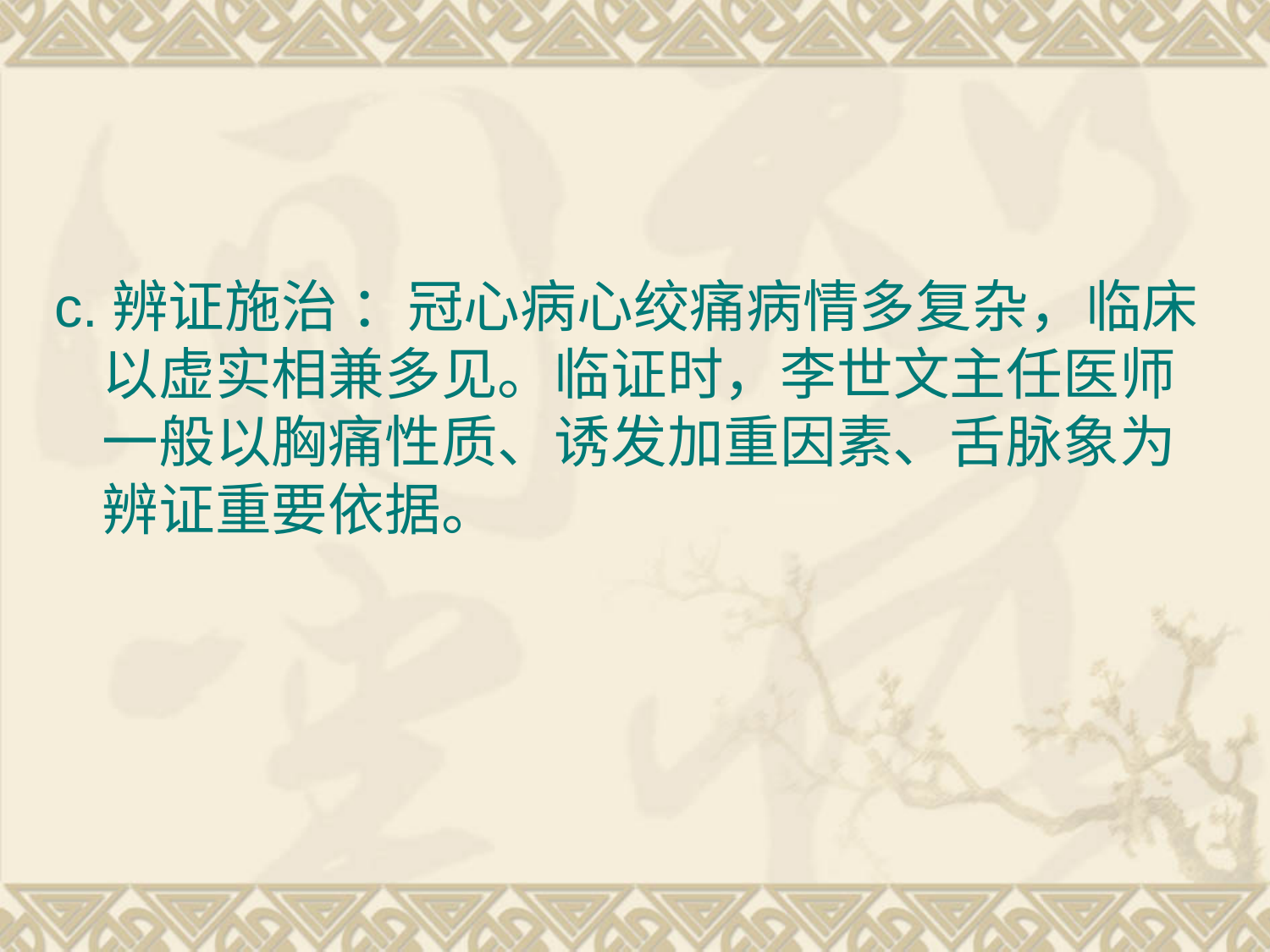

#
c.辨证施治 ：冠心病心绞痛病情多复杂，临床以虚实相兼多见。临证时，李世文主任医师一般以胸痛性质、诱发加重因素、舌脉象为辨证重要依据。